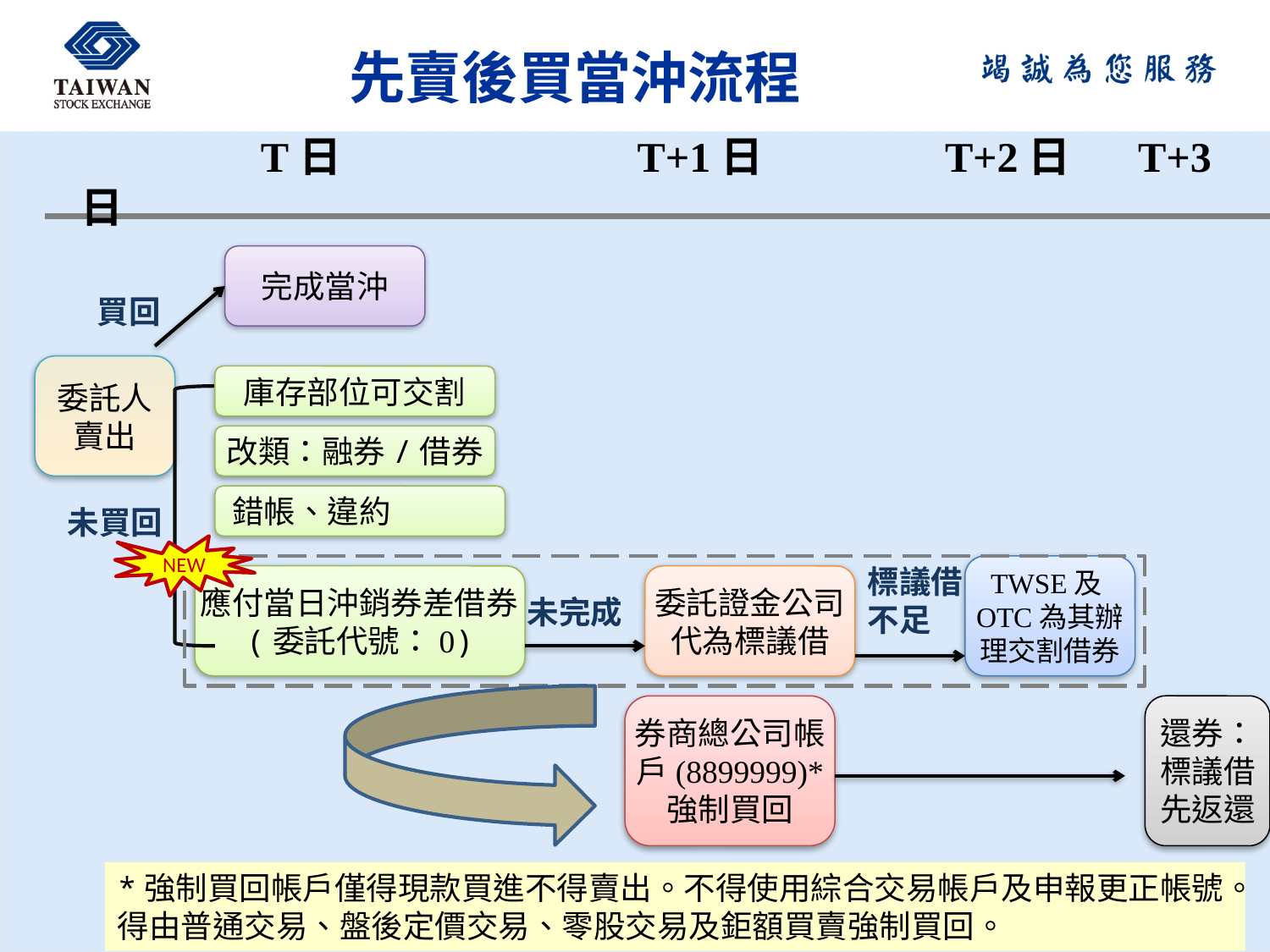

# 先賣後買當沖流程
                 T日                              T+1日                  T+2日      T+3日
完成當沖
買回
委託人
賣出
庫存部位可交割

改類：融券/借券
 錯帳、違約
未買回
NEW

標議借不足
TWSE及OTC為其辦理交割借券
應付當日沖銷券差借券(委託代號：0)
委託證金公司代為標議借
未完成

券商總公司帳戶(8899999)*
強制買回
還券：
標議借
先返還
*強制買回帳戶僅得現款買進不得賣出。不得使用綜合交易帳戶及申報更正帳號。得由普通交易、盤後定價交易、零股交易及鉅額買賣強制買回。